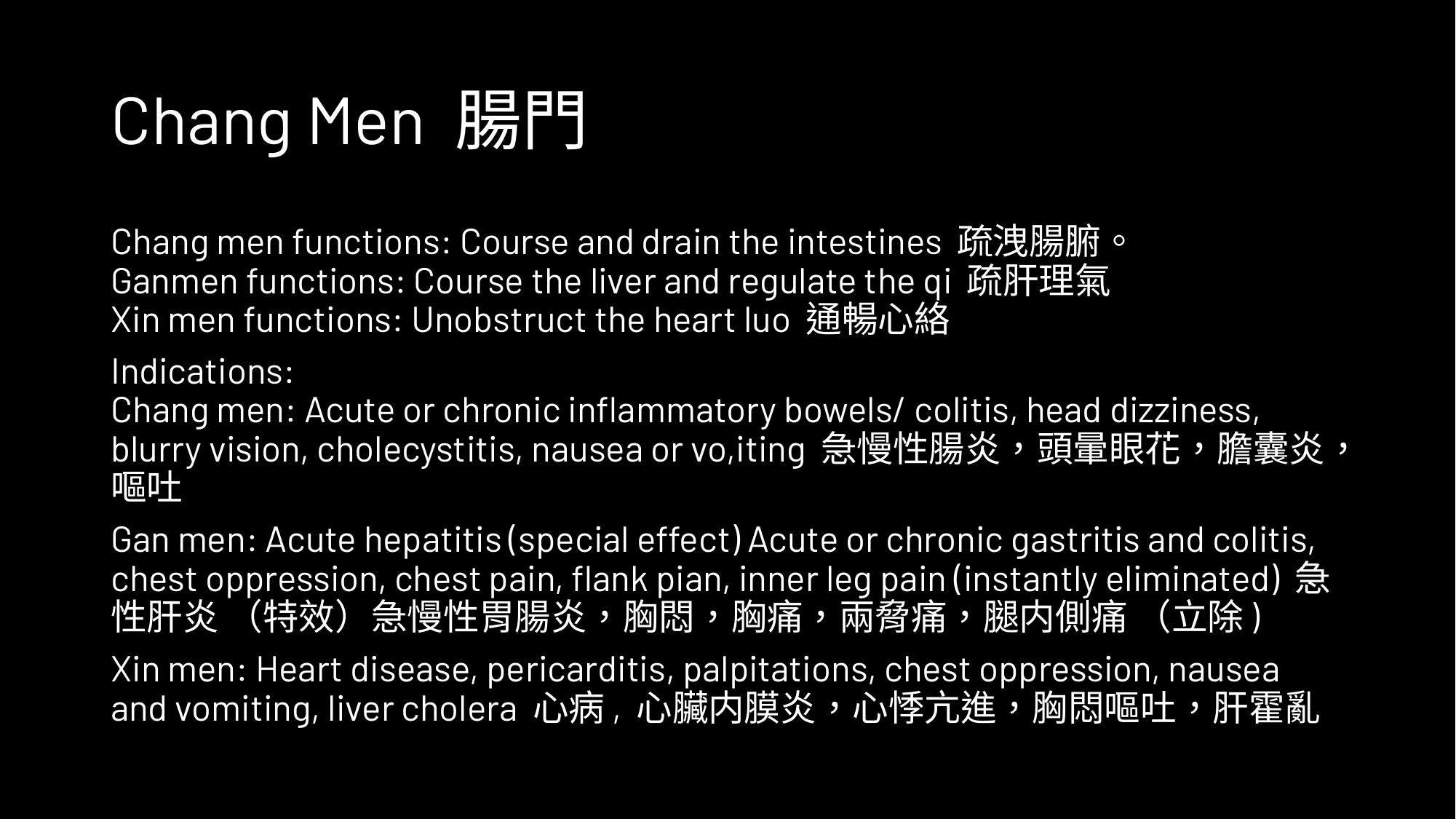

# Chang Men 腸門
Chang men functions: Course and drain the intestines 疏洩腸腑。
Ganmen functions: Course the liver and regulate the qi 疏肝理氣
Xin men functions: Unobstruct the heart luo 通暢心絡
Indications:
Chang men: Acute or chronic inflammatory bowels/ colitis, head dizziness, blurry vision, cholecystitis, nausea or vo,iting 急慢性腸炎，頭暈眼花，膽囊炎，嘔吐
Gan men: Acute hepatitis (special effect) Acute or chronic gastritis and colitis, chest oppression, chest pain, flank pian, inner leg pain (instantly eliminated) 急性肝炎 （特效）急慢性胃腸炎，胸悶，胸痛，兩脅痛，腿内側痛 （立除)
Xin men: Heart disease, pericarditis, palpitations, chest oppression, nausea and vomiting, liver cholera 心病, 心臟内膜炎，心悸亢進，胸悶嘔吐，肝霍亂